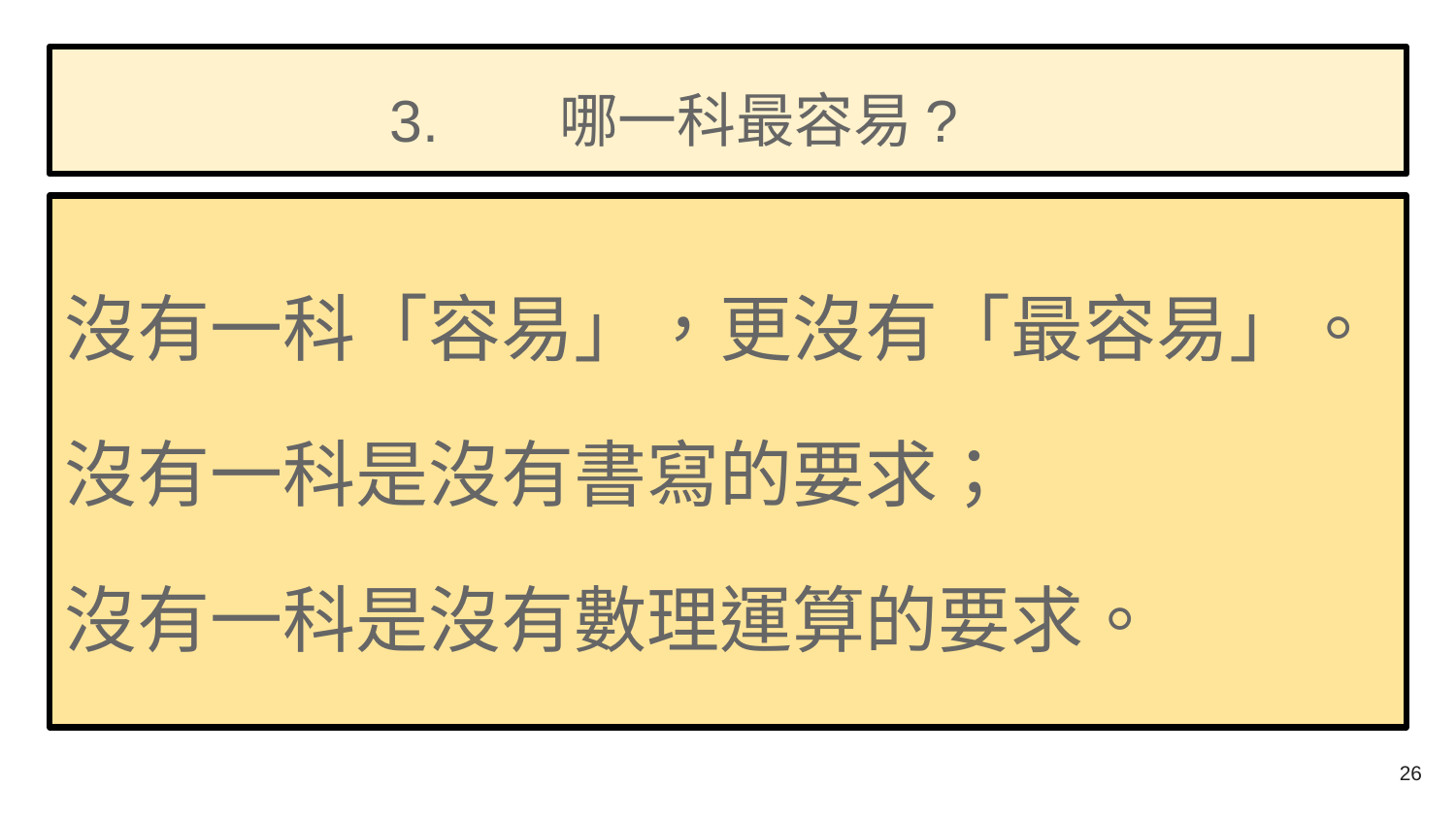

# 哪一科最容易?
沒有一科「容易」，更沒有「最容易」。
沒有一科是沒有書寫的要求；
沒有一科是沒有數理運算的要求。
26